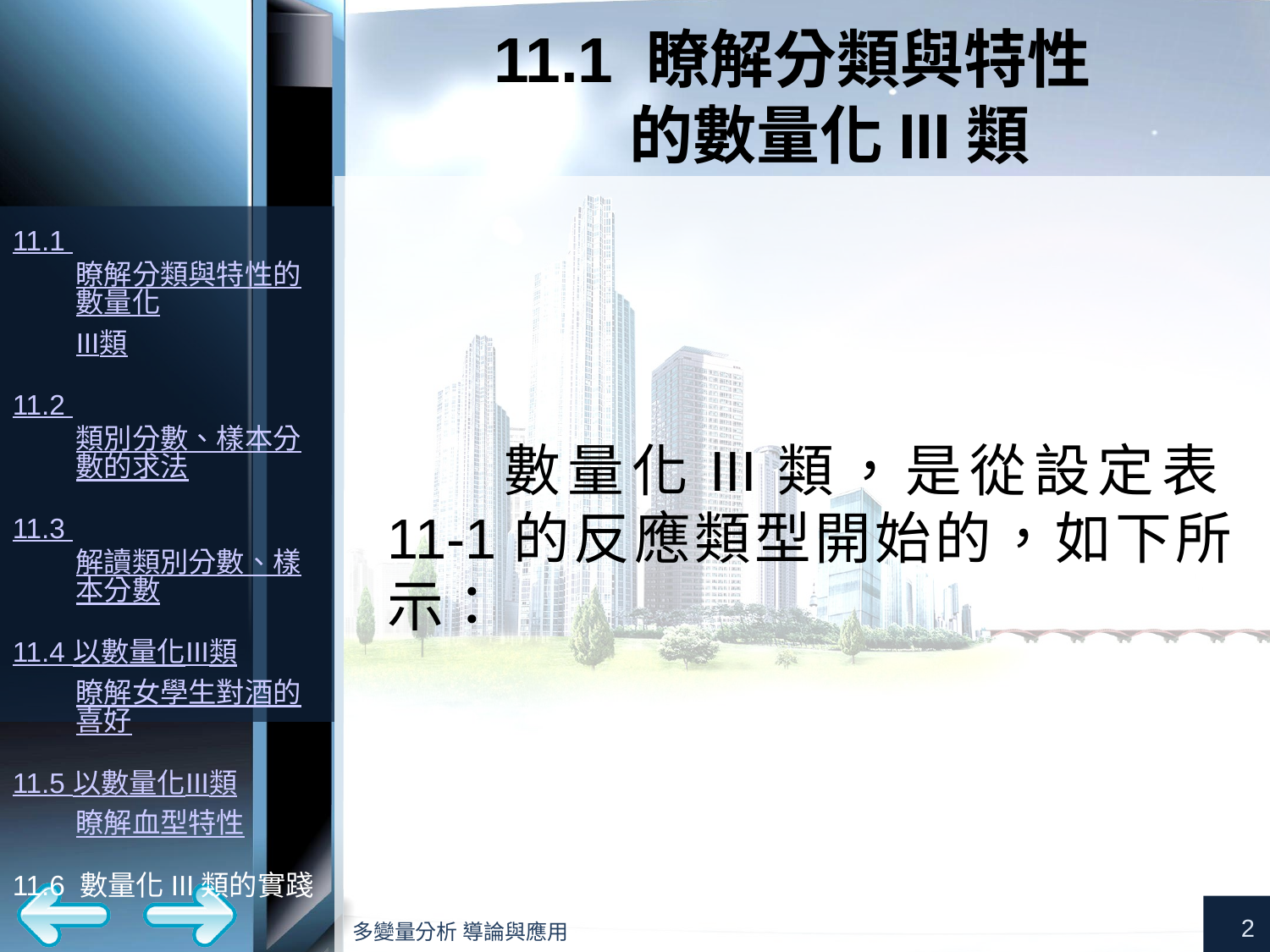

# 11.1 瞭解分類與特性 的數量化III類
數量化III類，是從設定表11-1的反應類型開始的，如下所示：
2
多變量分析 導論與應用